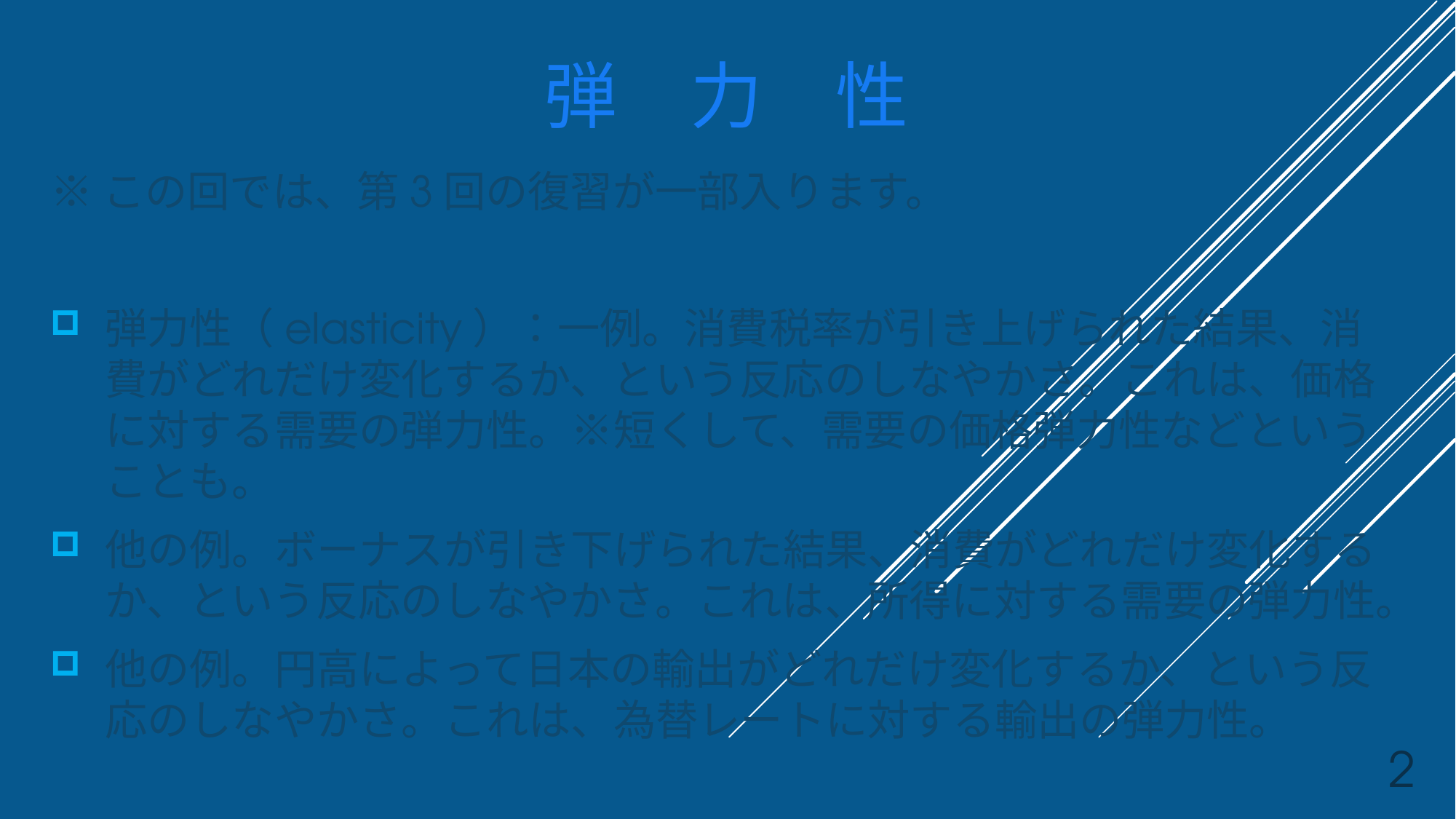

# 弾　力　性
※この回では、第3回の復習が一部入ります。

弾力性（elasticity）：一例。消費税率が引き上げられた結果、消費がどれだけ変化するか、という反応のしなやかさ。これは、価格に対する需要の弾力性。※短くして、需要の価格弾力性などということも。
他の例。ボーナスが引き下げられた結果、消費がどれだけ変化するか、という反応のしなやかさ。これは、所得に対する需要の弾力性。
他の例。円高によって日本の輸出がどれだけ変化するか、という反応のしなやかさ。これは、為替レートに対する輸出の弾力性。

2